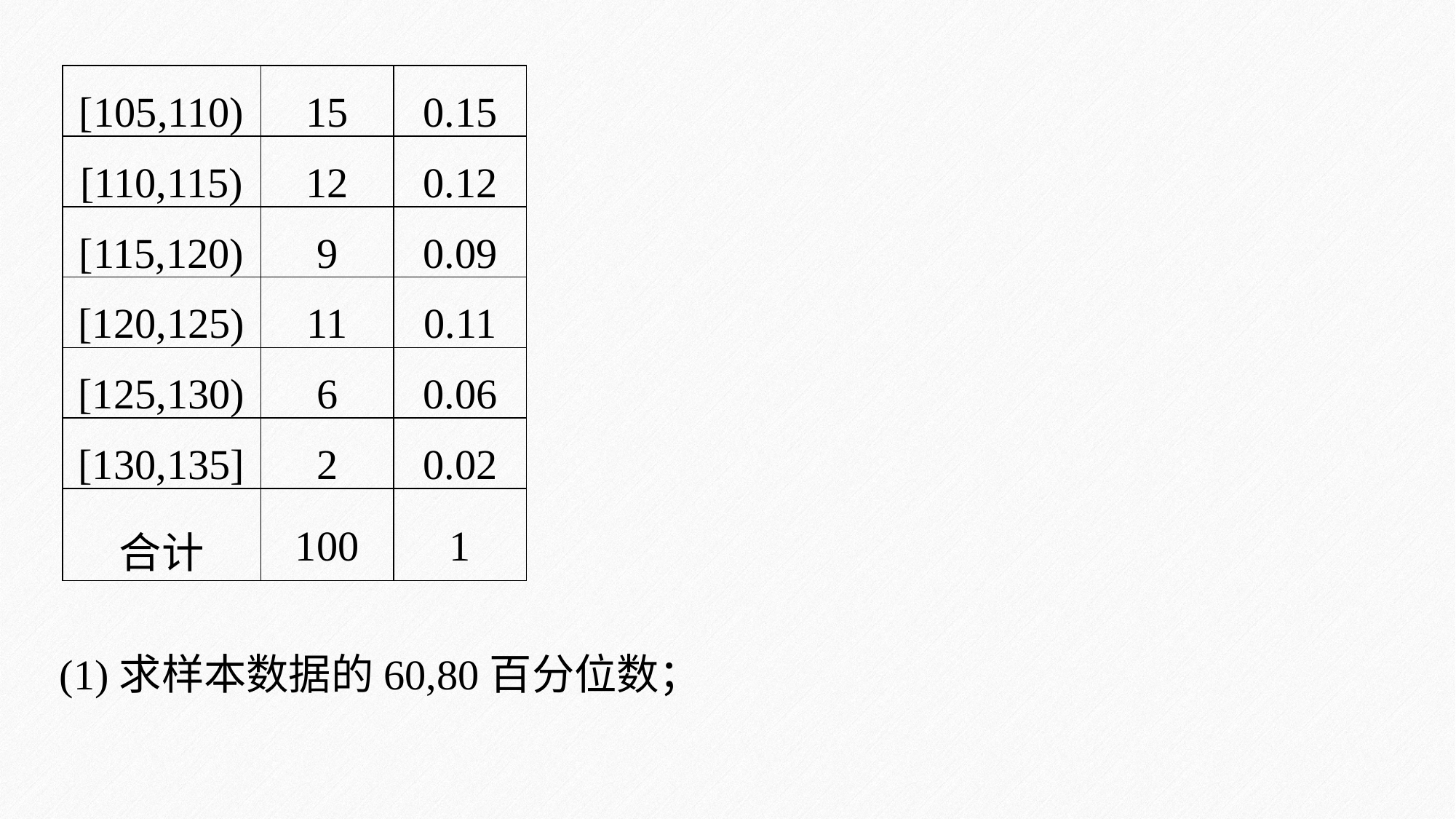

| [105,110) | 15 | 0.15 |
| --- | --- | --- |
| [110,115) | 12 | 0.12 |
| [115,120) | 9 | 0.09 |
| [120,125) | 11 | 0.11 |
| [125,130) | 6 | 0.06 |
| [130,135] | 2 | 0.02 |
| 合计 | 100 | 1 |
(1)求样本数据的60,80百分位数；